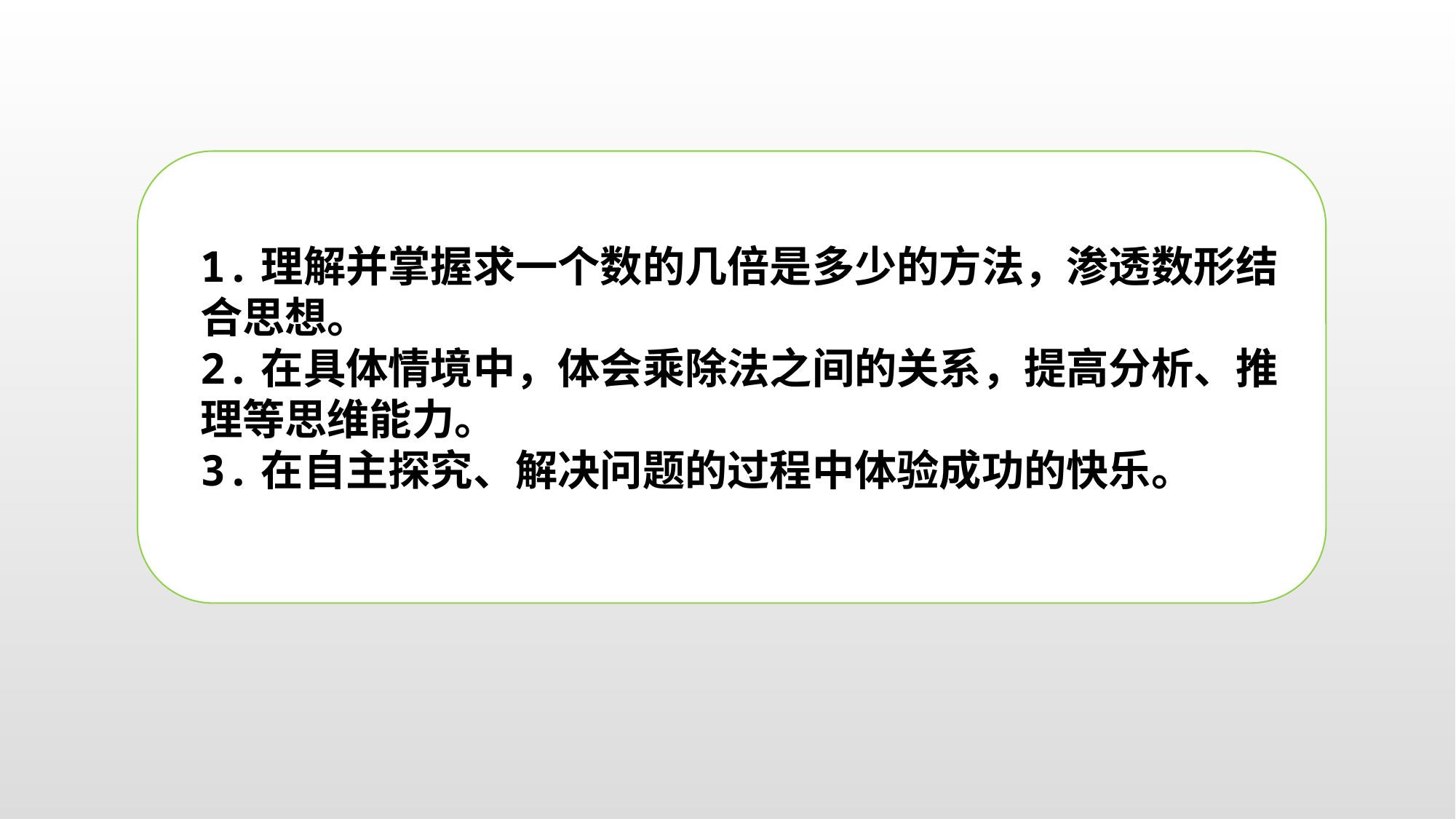

1.理解并掌握求一个数的几倍是多少的方法，渗透数形结合思想。
2.在具体情境中，体会乘除法之间的关系，提高分析、推理等思维能力。
3.在自主探究、解决问题的过程中体验成功的快乐。